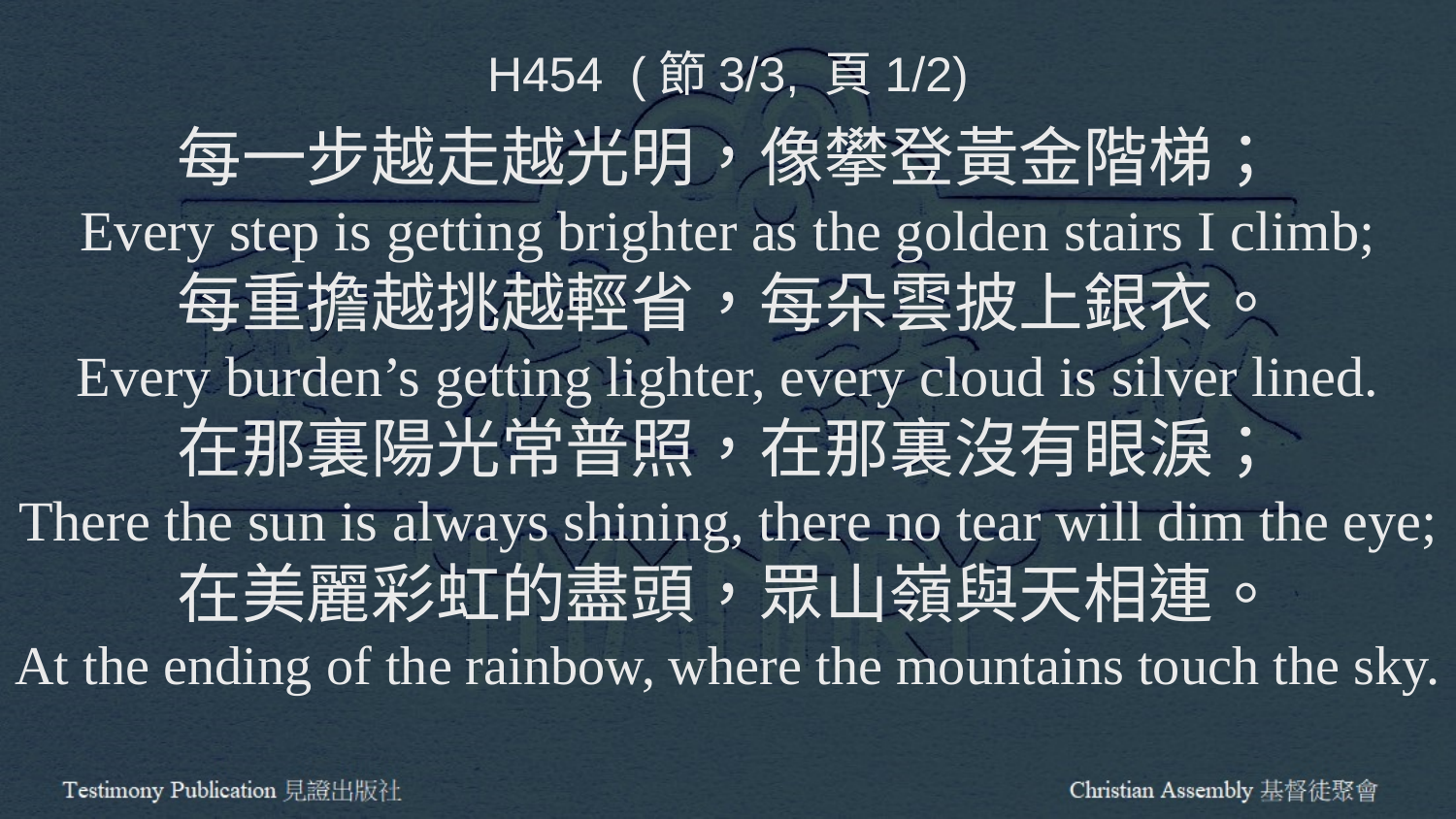

H454  (節3/3, 頁1/2)
每一步越走越光明，像攀登黃金階梯；
Every step is getting brighter as the golden stairs I climb;
每重擔越挑越輕省，每朵雲披上銀衣。
Every burden’s getting lighter, every cloud is silver lined.
在那裏陽光常普照，在那裏沒有眼淚；
There the sun is always shining, there no tear will dim the eye;
在美麗彩虹的盡頭，眾山嶺與天相連。
At the ending of the rainbow, where the mountains touch the sky.